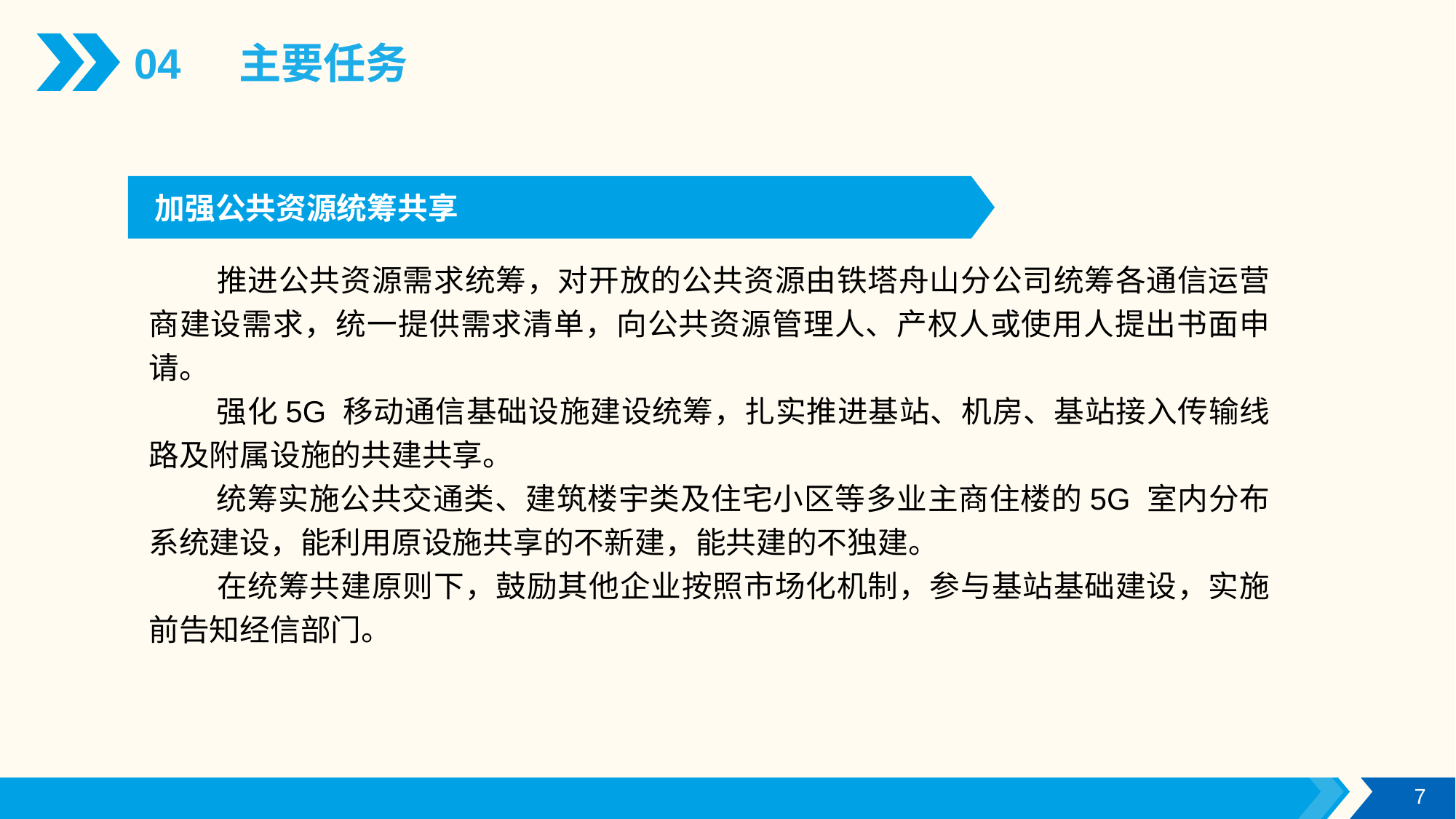

04    主要任务

加强公共资源统筹共享
  推进公共资源需求统筹，对开放的公共资源由铁塔舟山分公司统筹各通信运营商建设需求，统一提供需求清单，向公共资源管理人、产权人或使用人提出书面申请。
  强化5G 移动通信基础设施建设统筹，扎实推进基站、机房、基站接入传输线路及附属设施的共建共享。
  统筹实施公共交通类、建筑楼宇类及住宅小区等多业主商住楼的5G 室内分布系统建设，能利用原设施共享的不新建，能共建的不独建。
  在统筹共建原则下，鼓励其他企业按照市场化机制，参与基站基础建设，实施前告知经信部门。